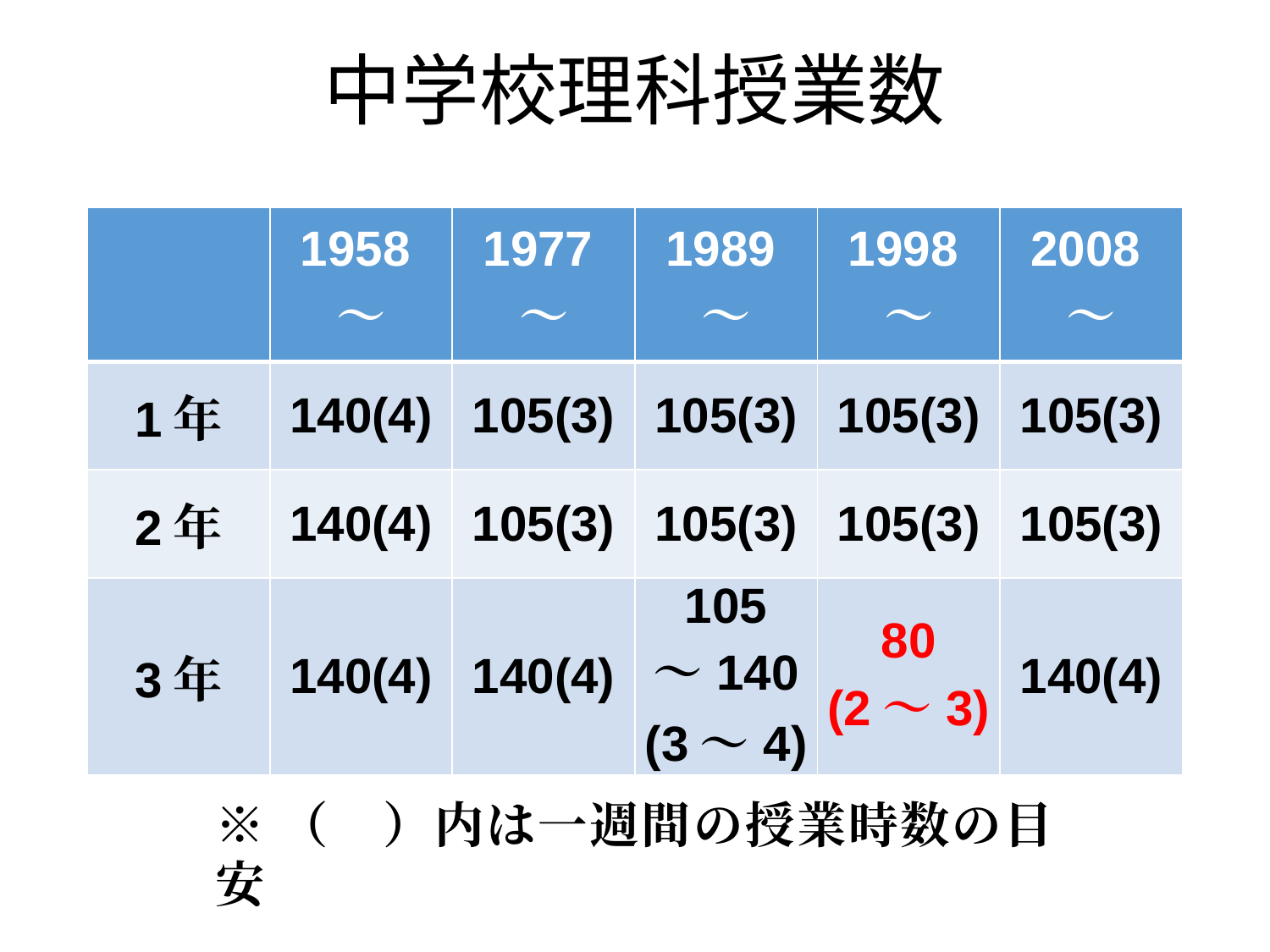

# 中学校理科授業数
|  | 1958〜 | 1977〜 | 1989〜 | 1998〜 | 2008〜 |
| --- | --- | --- | --- | --- | --- |
| 1年 | 140(4) | 105(3) | 105(3) | 105(3) | 105(3) |
| 2年 | 140(4) | 105(3) | 105(3) | 105(3) | 105(3) |
| 3年 | 140(4) | 140(4) | 105 〜140 (3〜4) | 80 (2〜3) | 140(4) |
※（　）内は一週間の授業時数の目安